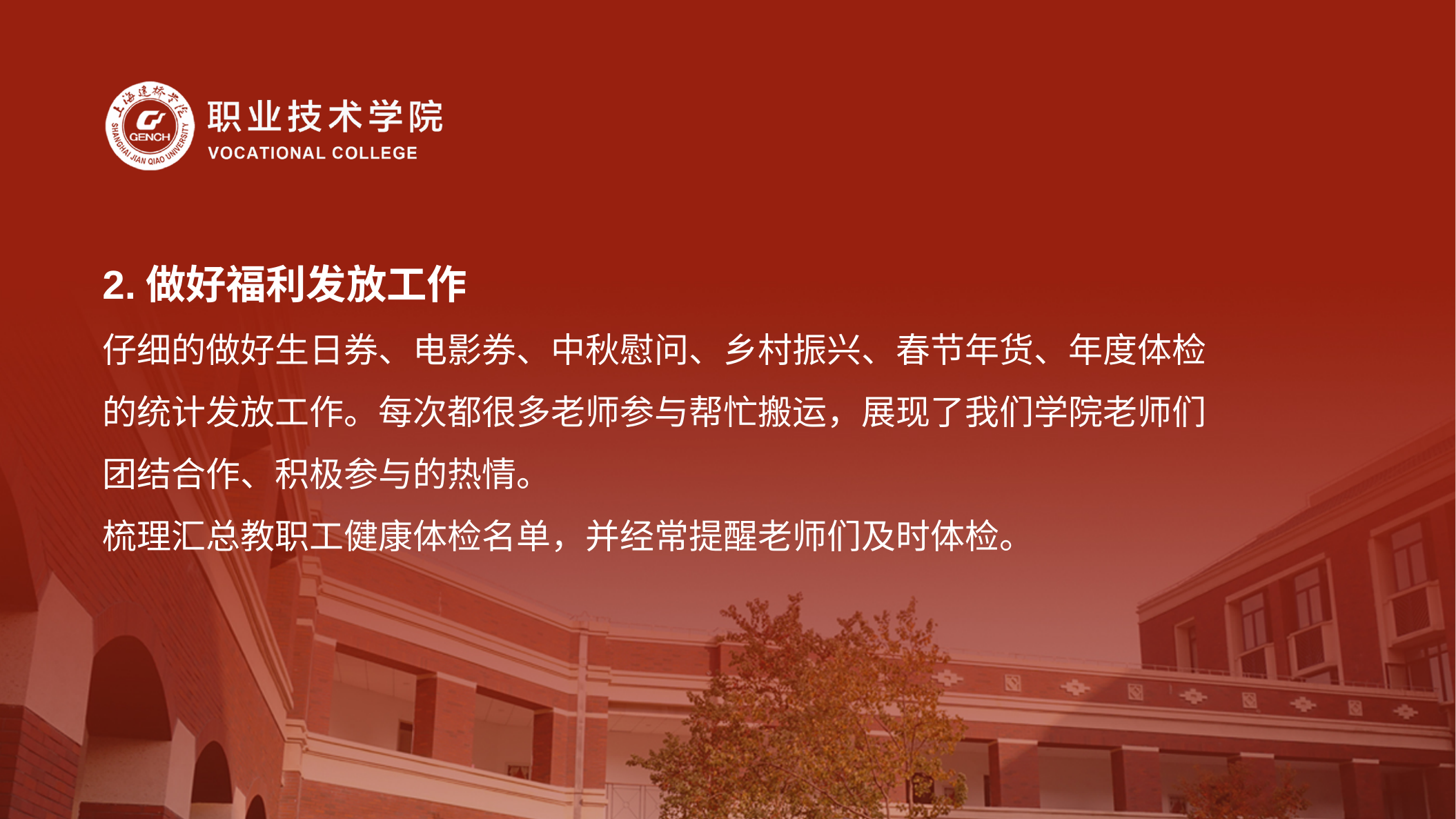

2.做好福利发放工作
仔细的做好生日券、电影券、中秋慰问、乡村振兴、春节年货、年度体检的统计发放工作。每次都很多老师参与帮忙搬运，展现了我们学院老师们团结合作、积极参与的热情。
梳理汇总教职工健康体检名单，并经常提醒老师们及时体检。